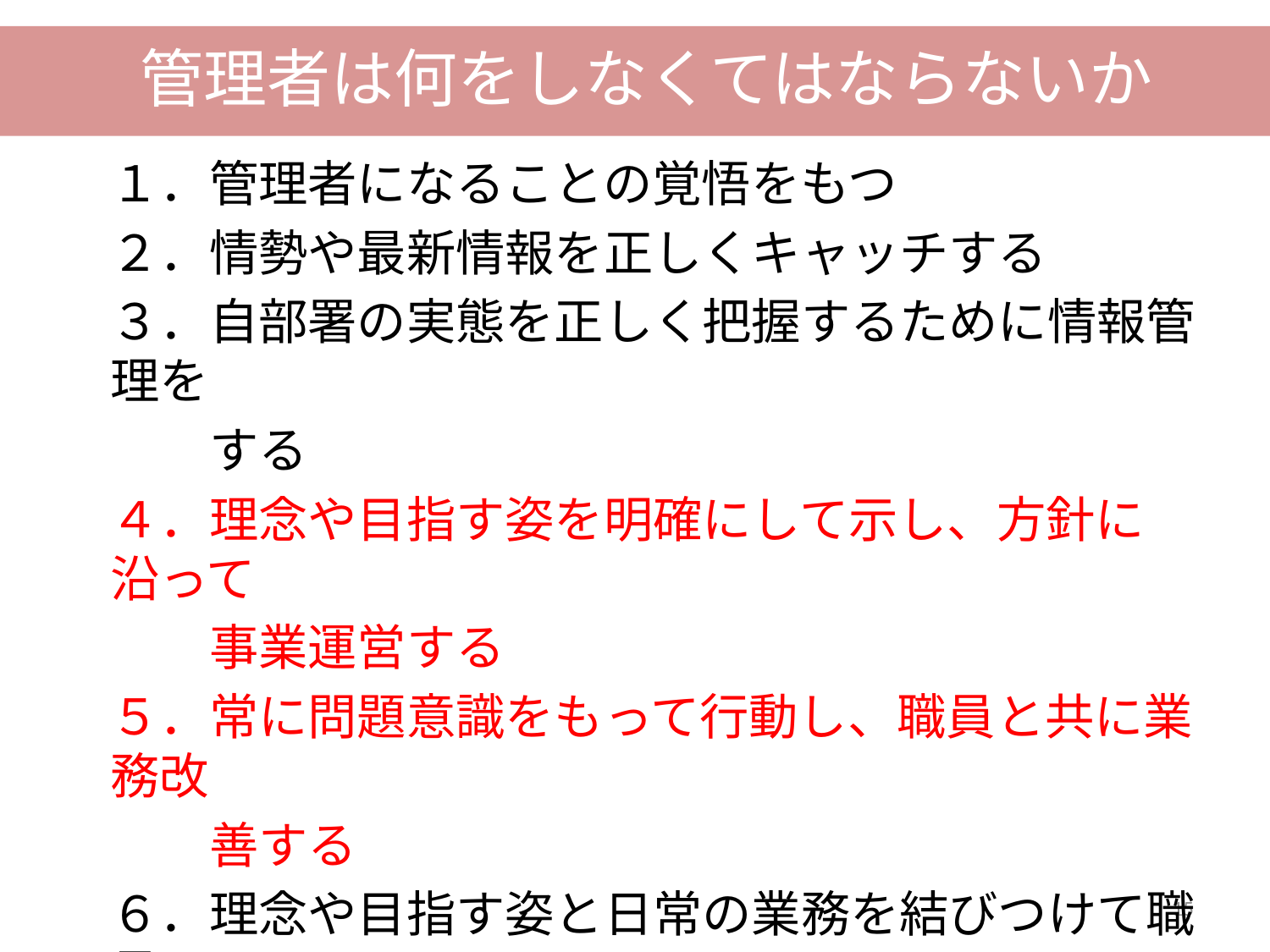

管理者は何をしなくてはならないか
１．管理者になることの覚悟をもつ
２．情勢や最新情報を正しくキャッチする
３．自部署の実態を正しく把握するために情報管理を
　　する
４．理念や目指す姿を明確にして示し、方針に沿って
　　事業運営する
５．常に問題意識をもって行動し、職員と共に業務改
　　善する
６．理念や目指す姿と日常の業務を結びつけて職員
　　の支援を行う
７．法を遵守し、倫理観をもって業務を行う
15